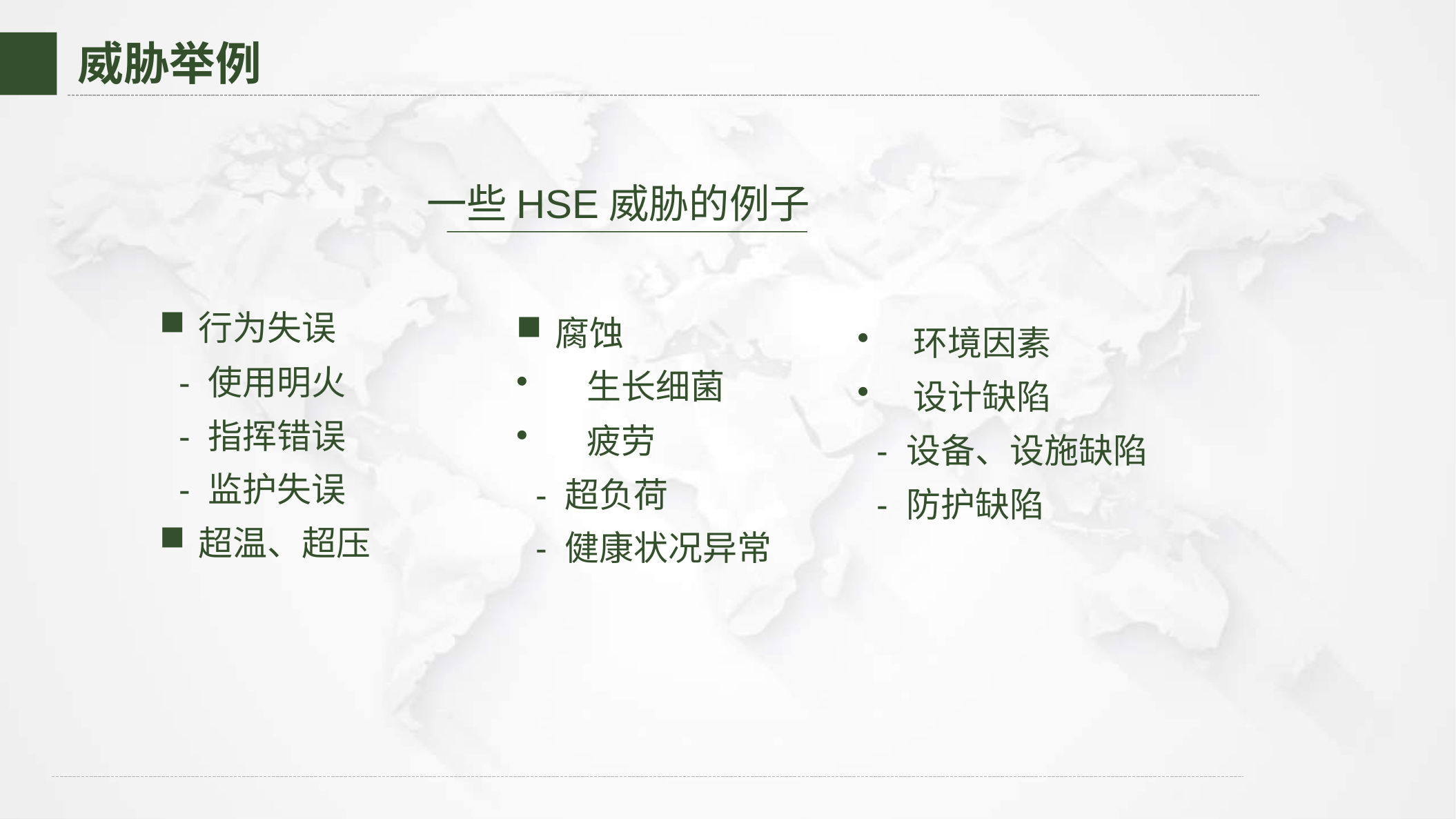

威胁举例
一些HSE威胁的例子
行为失误
  - 使用明火
  - 指挥错误
  - 监护失误
超温、超压
腐蚀
   生长细菌
   疲劳
  - 超负荷
  - 健康状况异常
   环境因素
   设计缺陷
  - 设备、设施缺陷
  - 防护缺陷